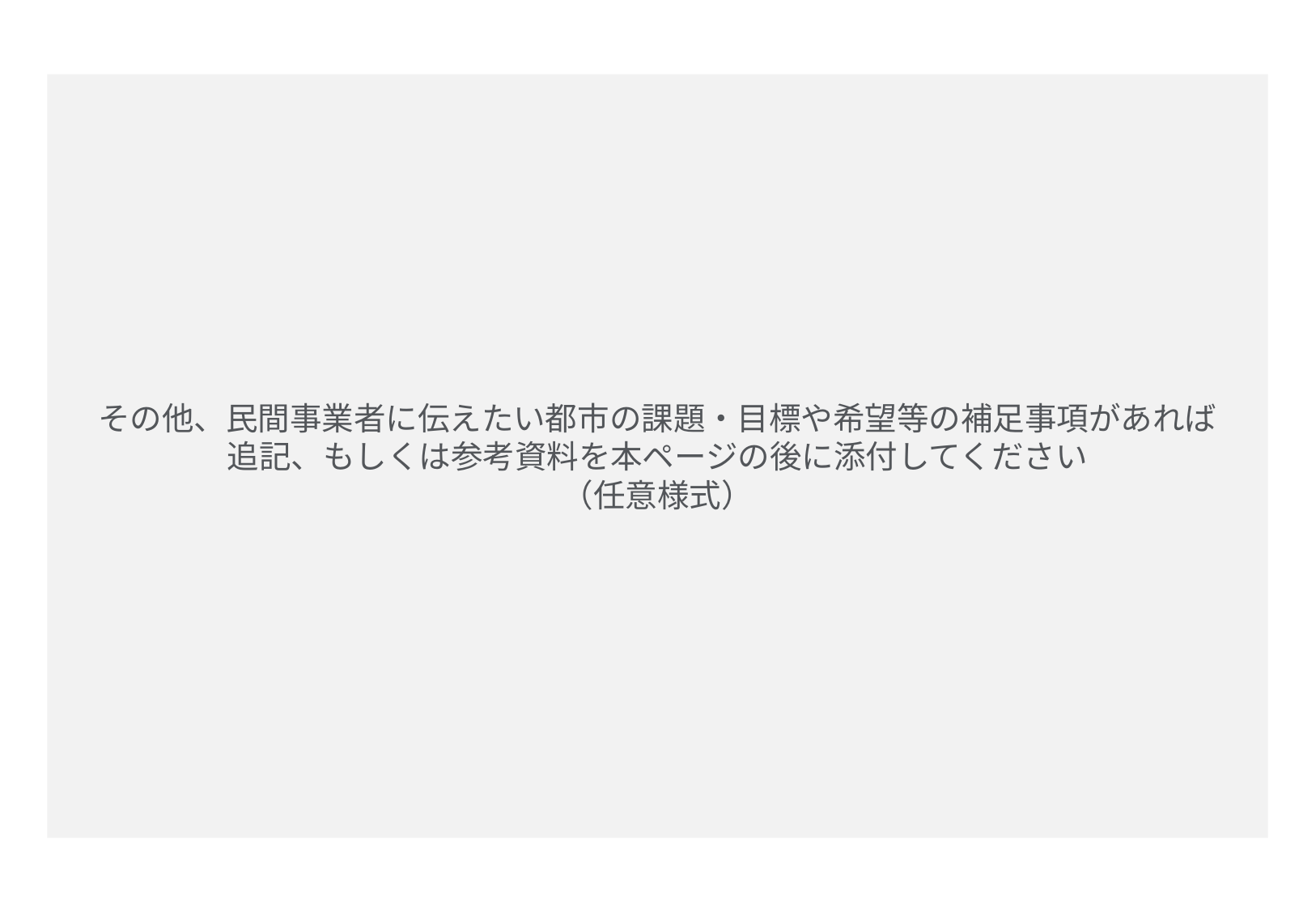

その他、民間事業者に伝えたい都市の課題・目標や希望等の補足事項があれば
追記、もしくは参考資料を本ページの後に添付してください
（任意様式）